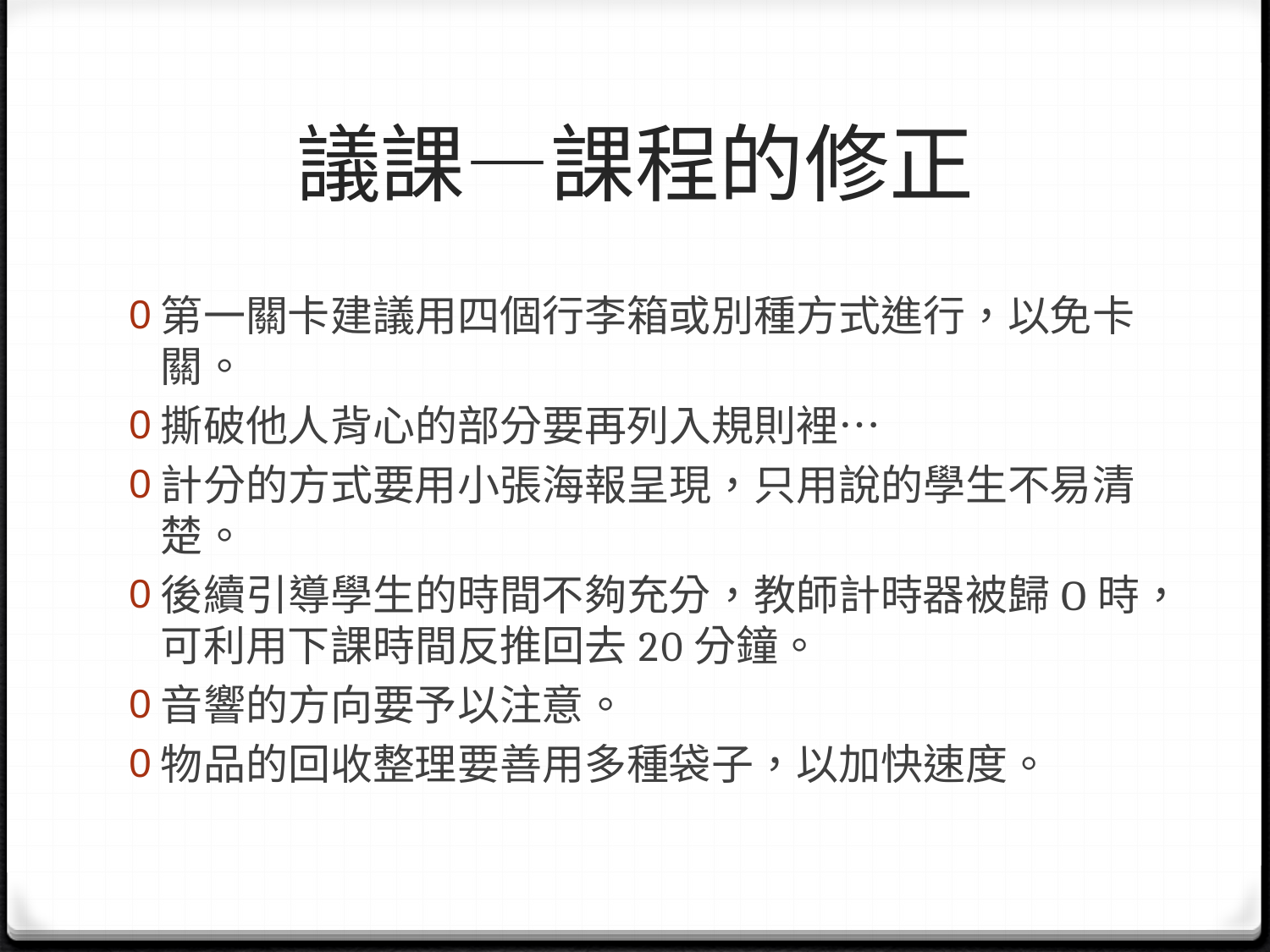

# 議課—課程的修正
第一關卡建議用四個行李箱或別種方式進行，以免卡關。
撕破他人背心的部分要再列入規則裡…
計分的方式要用小張海報呈現，只用說的學生不易清楚。
後續引導學生的時間不夠充分，教師計時器被歸O時，可利用下課時間反推回去20分鐘。
音響的方向要予以注意。
物品的回收整理要善用多種袋子，以加快速度。